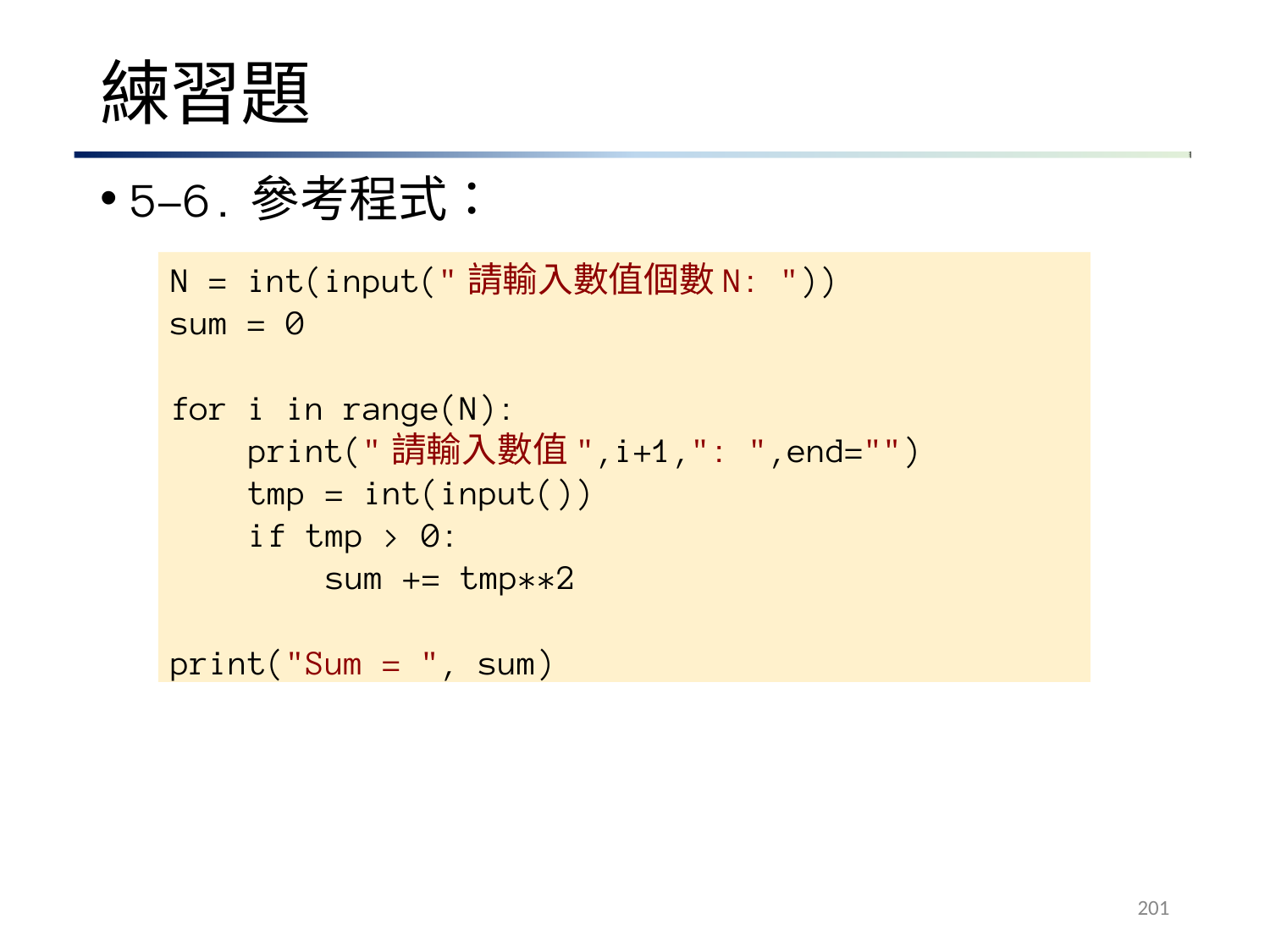

# 練習題
5-6.參考程式：
N = int(input("請輸入數值個數N: "))
sum = 0

for i in range(N):
print("請輸入數值",i+1,": ",end="")
tmp = int(input())
if tmp > 0:
sum += tmp**2

print("Sum = ", sum)
201